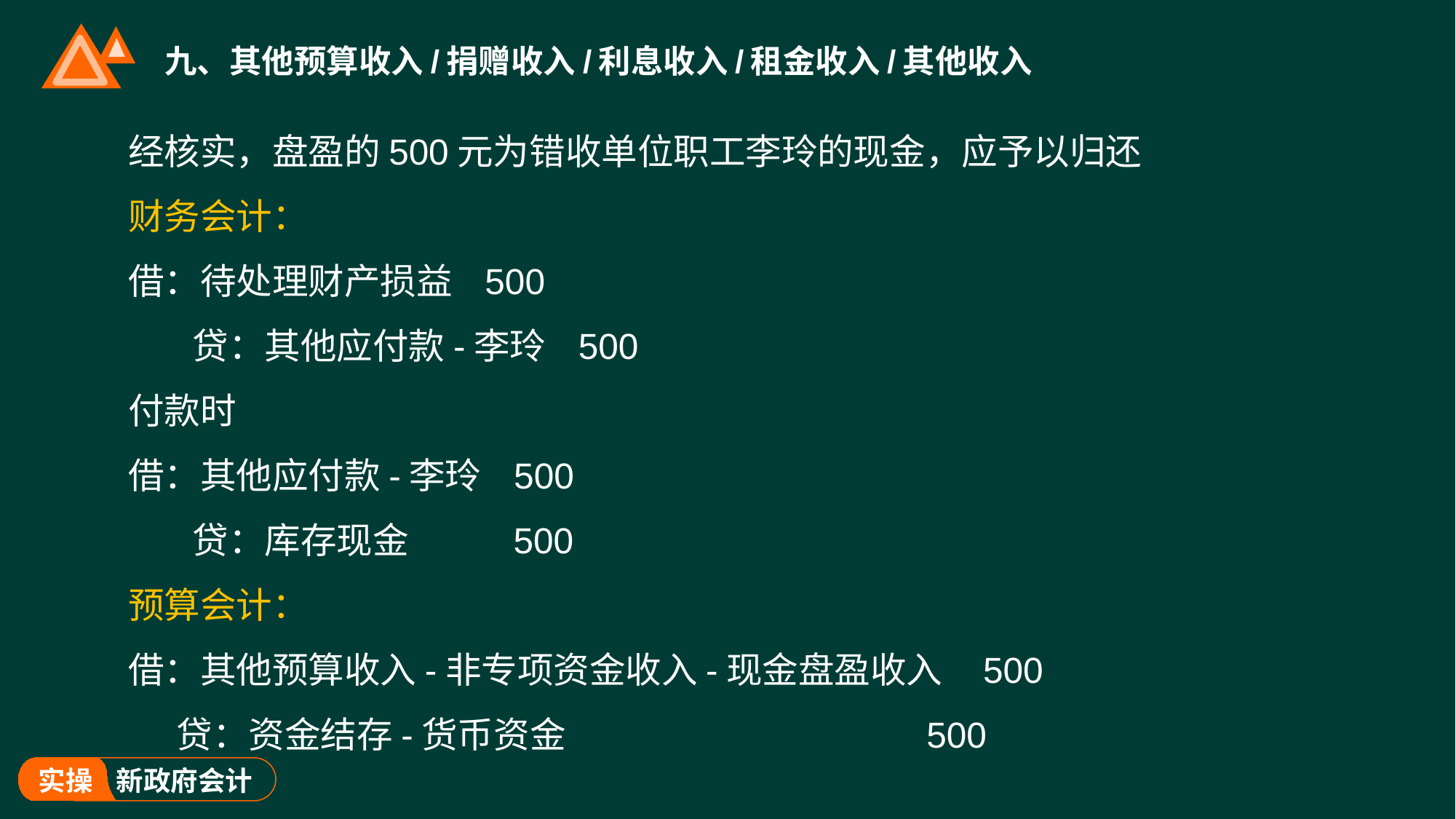

# 九、其他预算收入/捐赠收入/利息收入/租金收入/其他收入
经核实，盘盈的500元为错收单位职工李玲的现金，应予以归还
财务会计：
借：待处理财产损益   500
       贷：其他应付款-李玲   500
付款时
借：其他应付款-李玲   500
       贷：库存现金            500
预算会计：
借：其他预算收入-非专项资金收入-现金盘盈收入    500
     贷：资金结存-货币资金                                            500